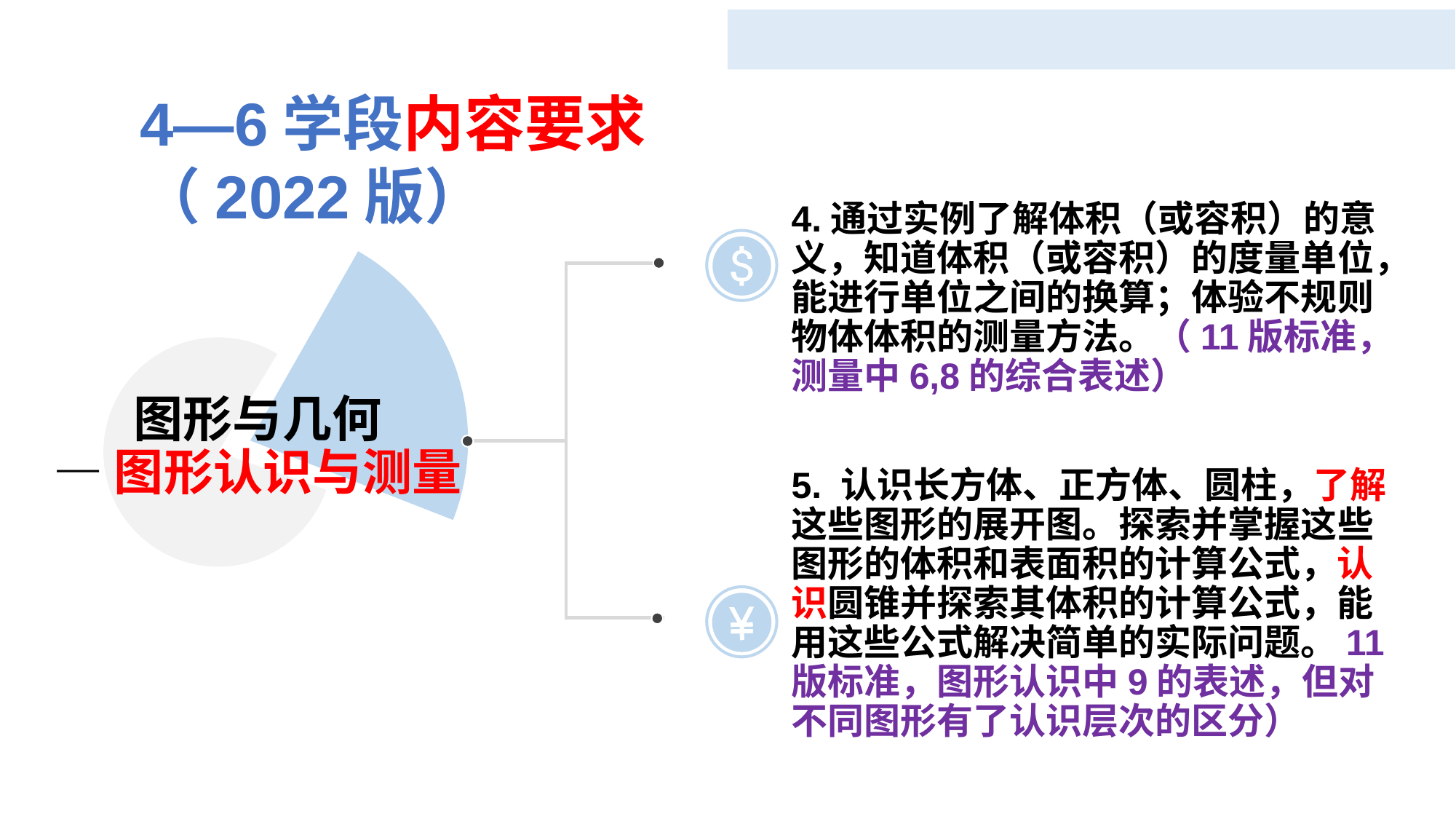

4—6学段内容要求
（2022版）
4.通过实例了解体积（或容积）的意义，知道体积（或容积）的度量单位，能进行单位之间的换算；体验不规则物体体积的测量方法。（11版标准，测量中6,8的综合表述）

5. 认识长方体、正方体、圆柱，了解这些图形的展开图。探索并掌握这些图形的体积和表面积的计算公式，认识圆锥并探索其体积的计算公式，能用这些公式解决简单的实际问题。11版标准，图形认识中9的表述，但对不同图形有了认识层次的区分）

图形与几何
—图形认识与测量